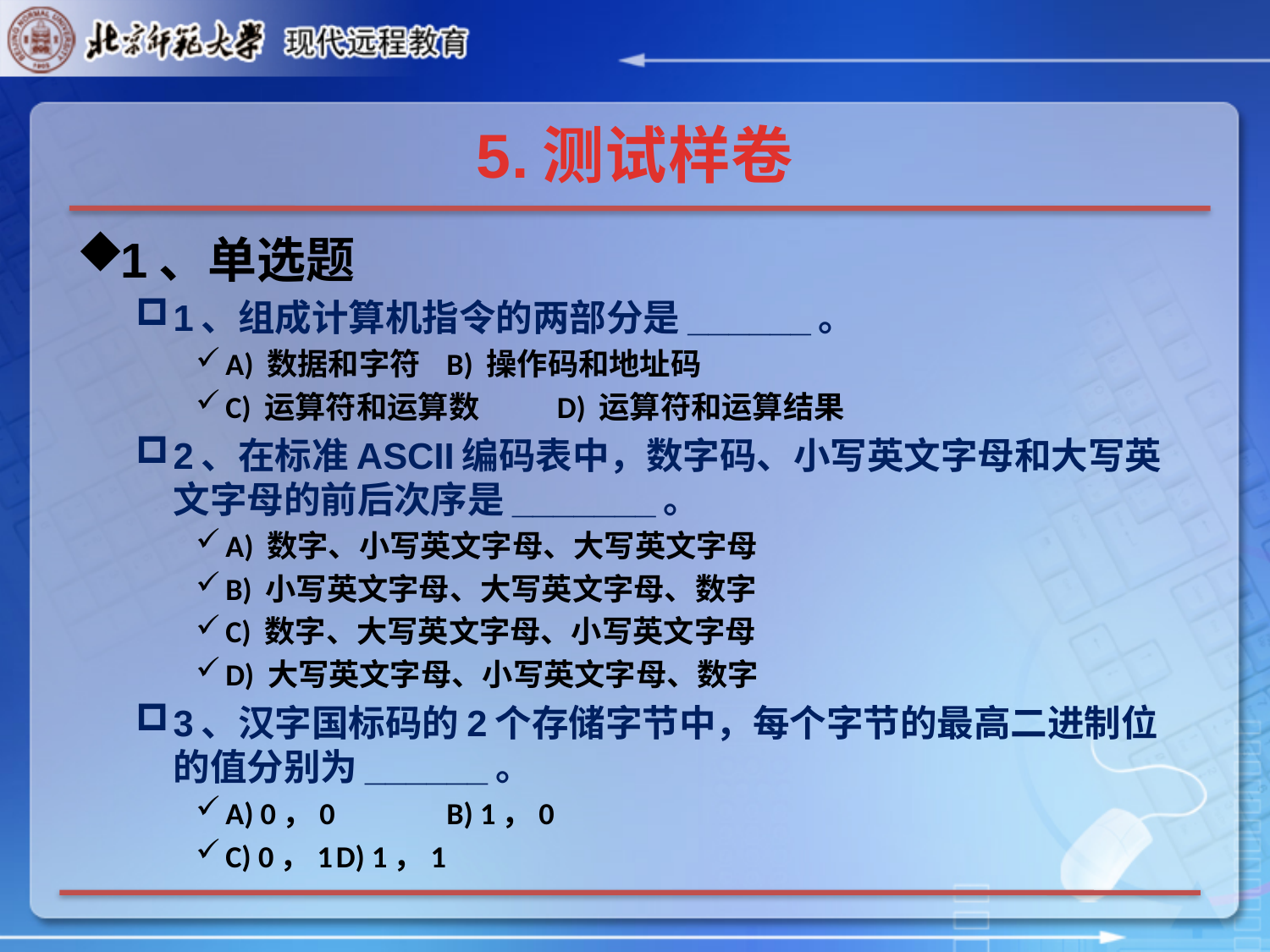

# 5.测试样卷
1、单选题
1、组成计算机指令的两部分是______。
A) 数据和字符	B) 操作码和地址码
C) 运算符和运算数	D) 运算符和运算结果
2、在标准ASCII编码表中，数字码、小写英文字母和大写英文字母的前后次序是_______。
A) 数字、小写英文字母、大写英文字母
B) 小写英文字母、大写英文字母、数字
C) 数字、大写英文字母、小写英文字母
D) 大写英文字母、小写英文字母、数字
3、汉字国标码的2个存储字节中，每个字节的最高二进制位的值分别为______。
A) 0，0 	B) 1，0
C) 0，1	D) 1，1